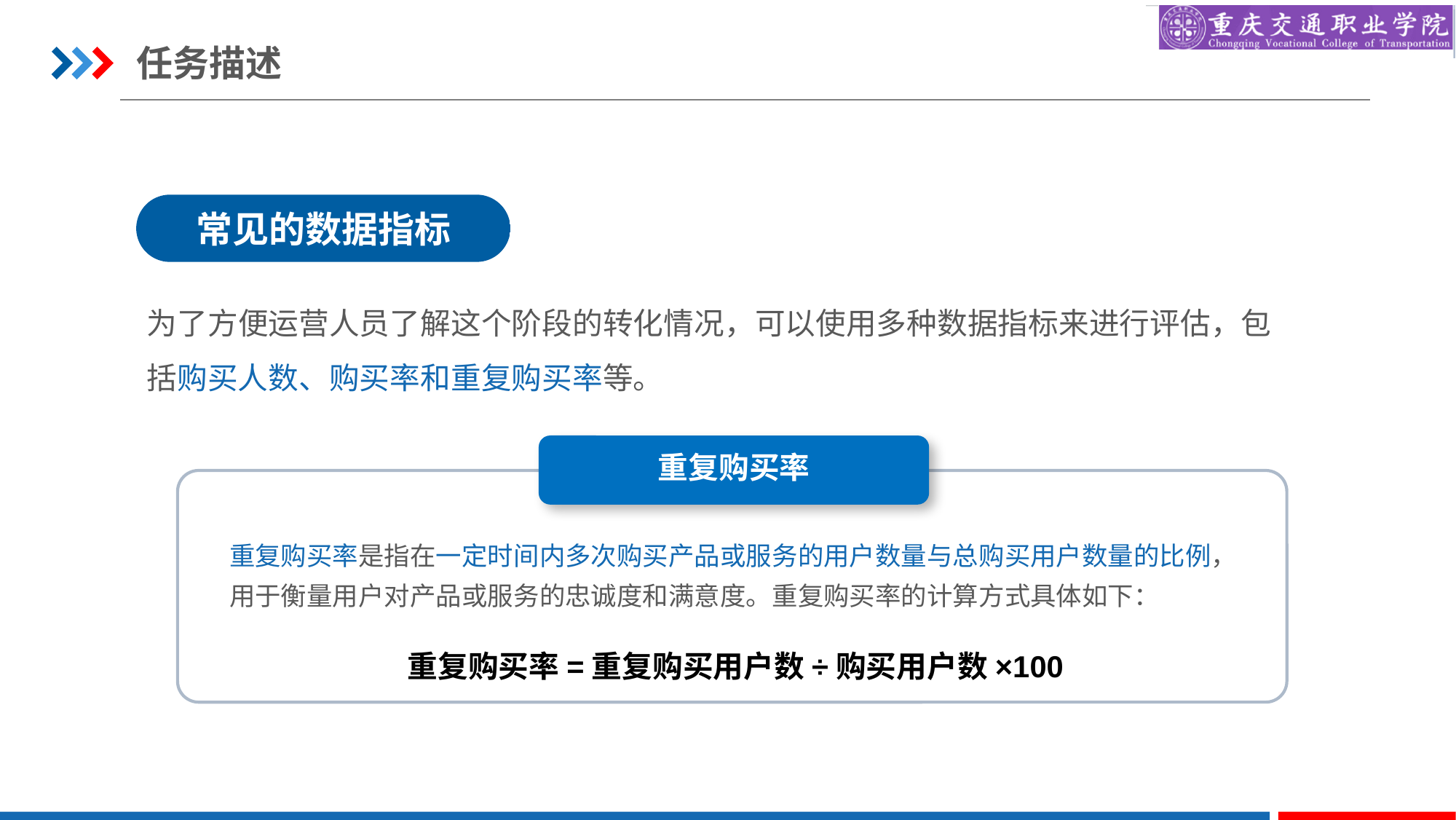

任务描述
常见的数据指标
为了方便运营人员了解这个阶段的转化情况，可以使用多种数据指标来进行评估，包括购买人数、购买率和重复购买率等。

重复购买率

重复购买率是指在一定时间内多次购买产品或服务的用户数量与总购买用户数量的比例，用于衡量用户对产品或服务的忠诚度和满意度。重复购买率的计算方式具体如下：
重复购买率=重复购买用户数÷购买用户数×100